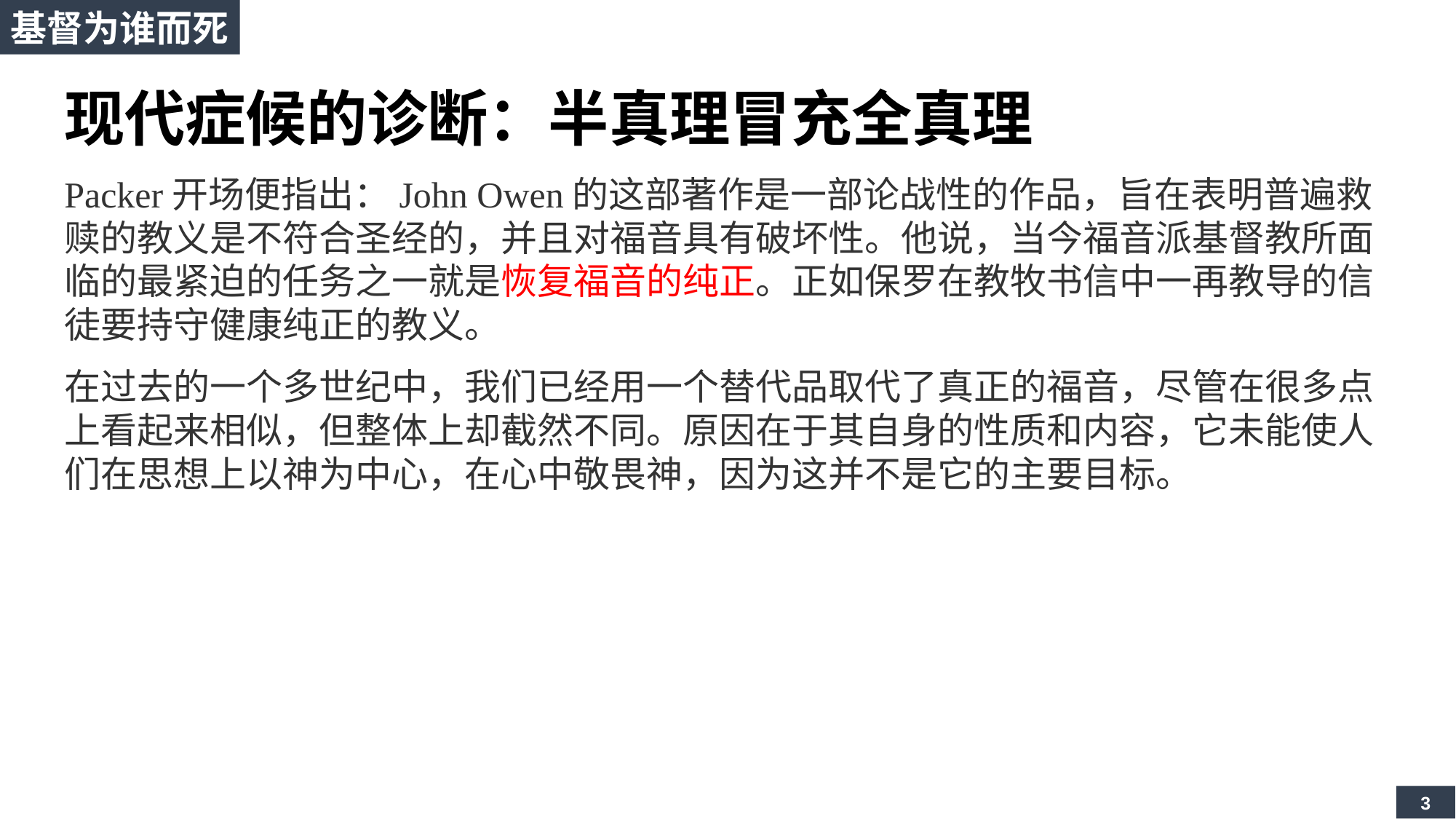

基督为谁而死
现代症候的诊断：半真理冒充全真理
Packer开场便指出：John Owen的这部著作是一部论战性的作品，旨在表明普遍救赎的教义是不符合圣经的，并且对福音具有破坏性。他说，当今福音派基督教所面临的最紧迫的任务之一就是恢复福音的纯正。正如保罗在教牧书信中一再教导的信徒要持守健康纯正的教义。
在过去的一个多世纪中，我们已经用一个替代品取代了真正的福音，尽管在很多点上看起来相似，但整体上却截然不同。原因在于其自身的性质和内容，它未能使人们在思想上以神为中心，在心中敬畏神，因为这并不是它的主要目标。
3